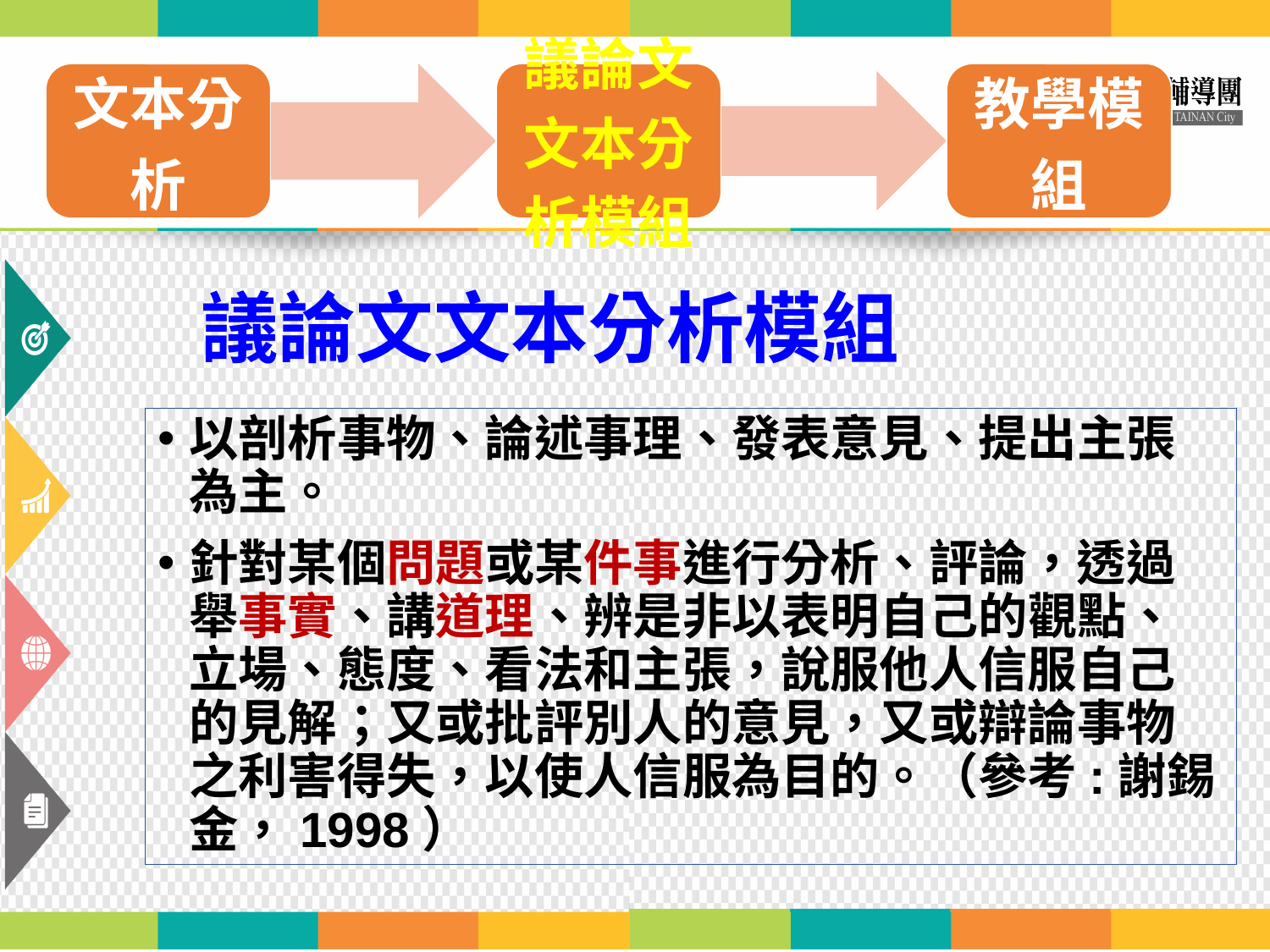

文本分析
議論文文本分析模組
教學模組
# 議論文文本分析模組
以剖析事物、論述事理、發表意見、提出主張為主。
針對某個問題或某件事進行分析、評論，透過舉事實、講道理、辨是非以表明自己的觀點、立場、態度、看法和主張，說服他人信服自己的見解；又或批評別人的意見，又或辯論事物之利害得失，以使人信服為目的。（參考:謝錫金，1998）